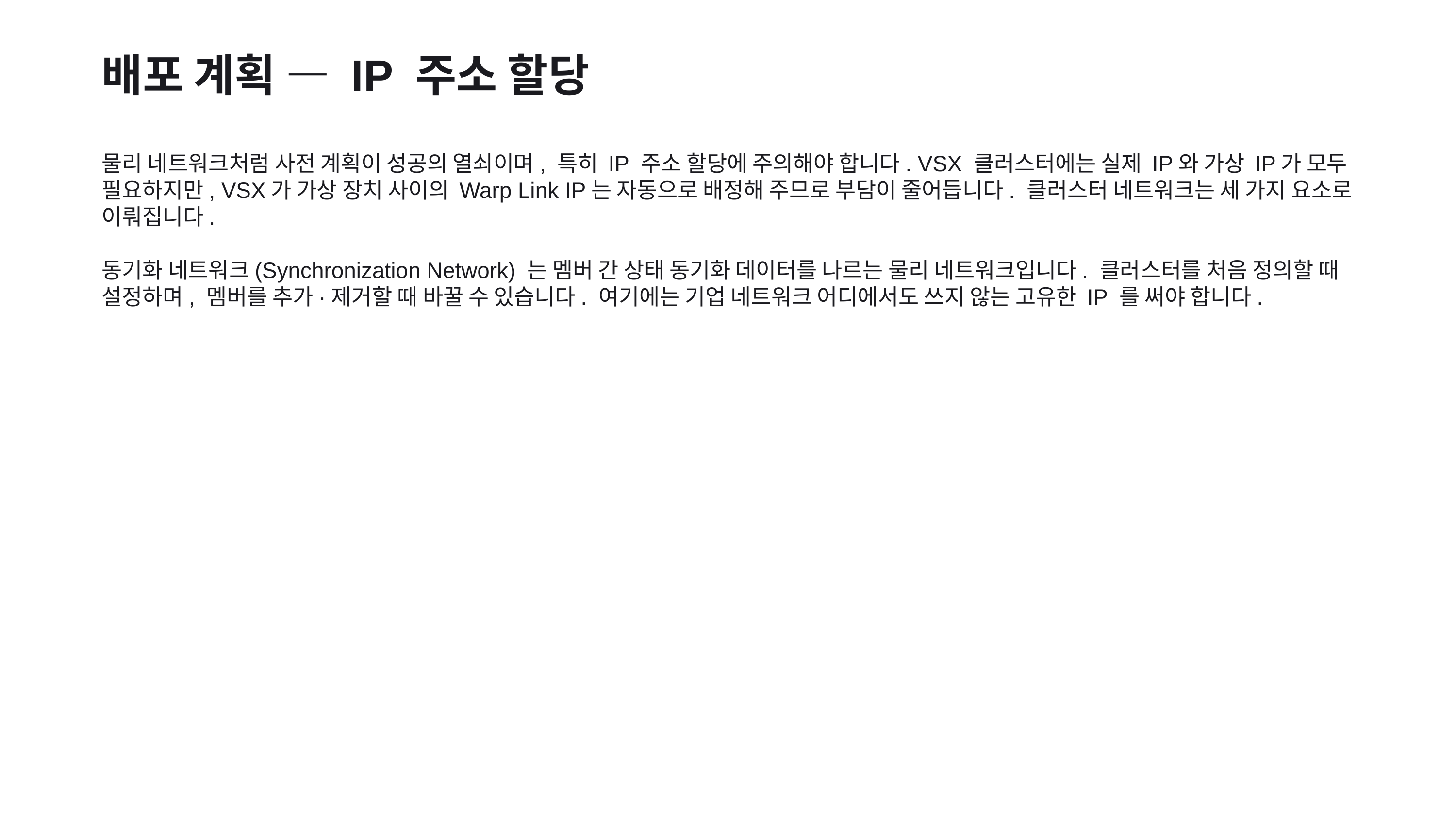

배포 계획 — IP 주소 할당
물리 네트워크처럼 사전 계획이 성공의 열쇠이며, 특히 IP 주소 할당에 주의해야 합니다. VSX 클러스터에는 실제 IP와 가상 IP가 모두 필요하지만, VSX가 가상 장치 사이의 Warp Link IP는 자동으로 배정해 주므로 부담이 줄어듭니다. 클러스터 네트워크는 세 가지 요소로 이뤄집니다.

동기화 네트워크(Synchronization Network) 는 멤버 간 상태 동기화 데이터를 나르는 물리 네트워크입니다. 클러스터를 처음 정의할 때 설정하며, 멤버를 추가·제거할 때 바꿀 수 있습니다. 여기에는 기업 네트워크 어디에서도 쓰지 않는 고유한 IP 를 써야 합니다.